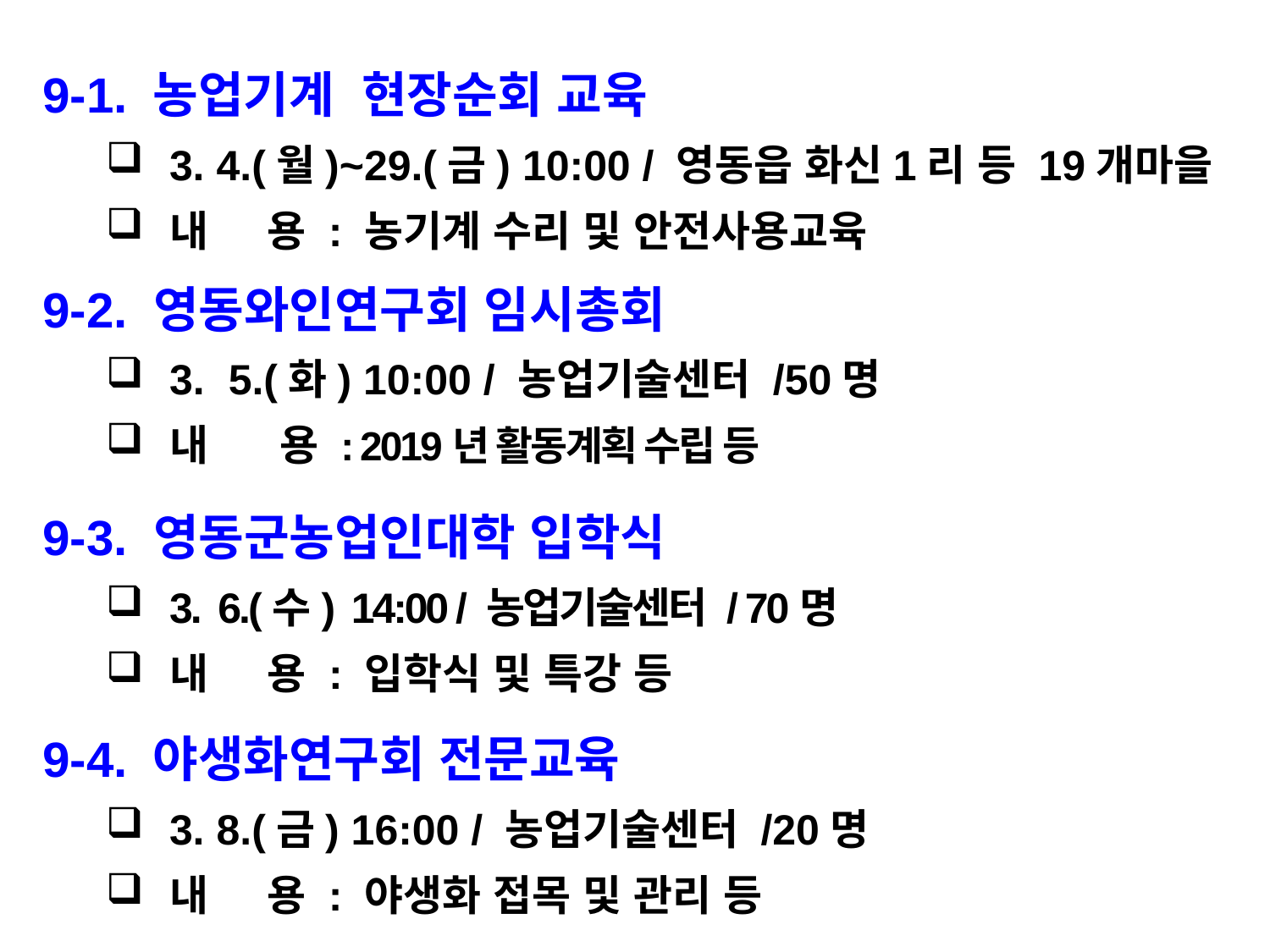

9-1. 농업기계  현장순회 교육
3. 4.(월)~29.(금) 10:00 / 영동읍 화신1리 등 19개마을
내     용 : 농기계 수리 및 안전사용교육

9-2. 영동와인연구회 임시총회
3.  5.(화) 10:00 / 농업기술센터 /50명
내      용 : 2019년 활동계획 수립 등

9-3. 영동군농업인대학 입학식
3.  6.(수)  14:00 / 농업기술센터 / 70명
내     용 : 입학식 및 특강 등
9-4. 야생화연구회 전문교육
3. 8.(금) 16:00 / 농업기술센터 /20명
내     용 : 야생화 접목 및 관리 등